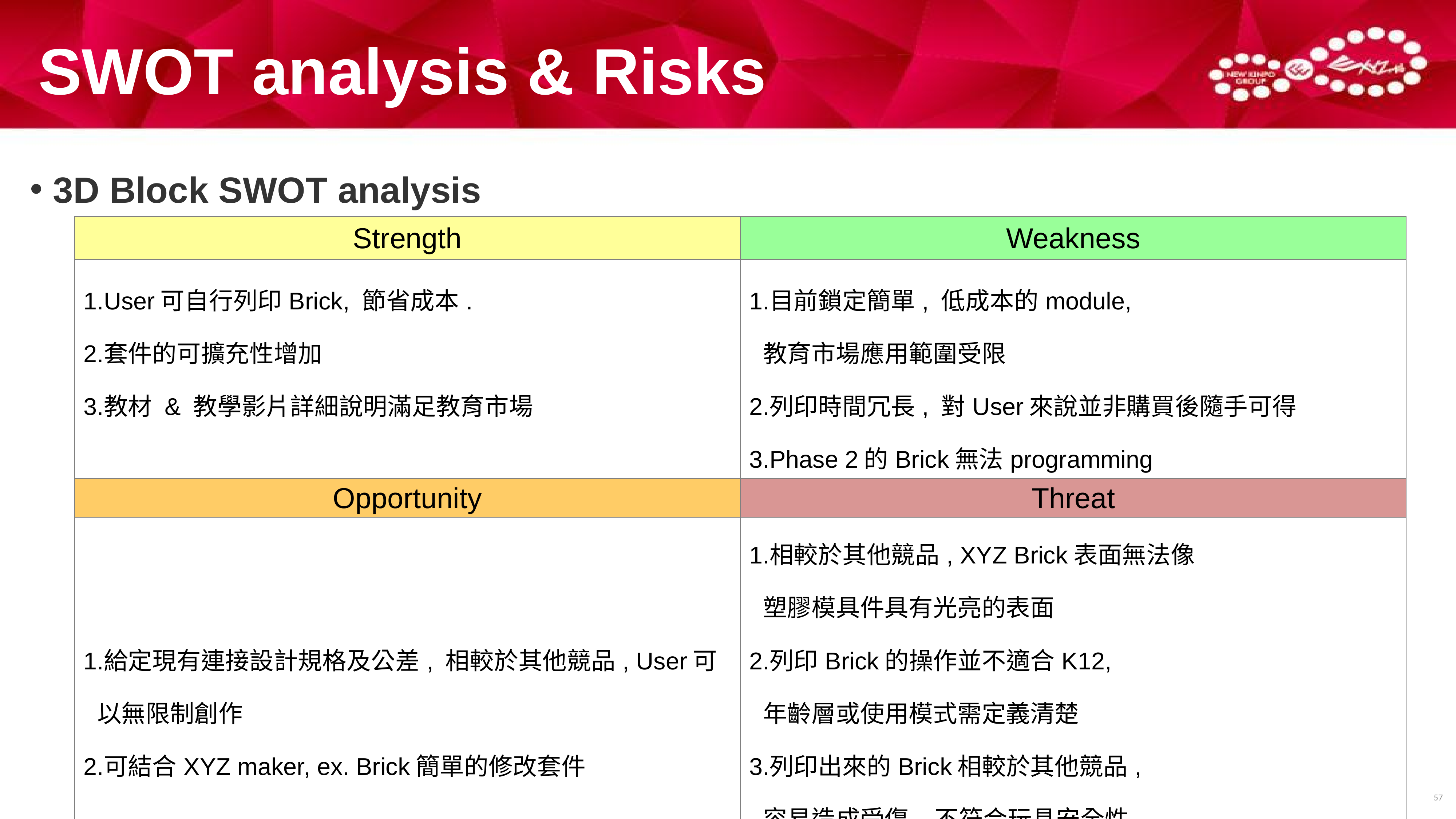

# SWOT analysis & Risks
 3D Block SWOT analysis

| Strength | Weakness |
| --- | --- |
| User可自行列印Brick, 節省成本. 套件的可擴充性增加 教材 & 教學影片詳細說明滿足教育市場 | 目前鎖定簡單, 低成本的module, 教育市場應用範圍受限 列印時間冗長, 對User來說並非購買後隨手可得 Phase 2的Brick無法programming |
| Opportunity | Threat |
| 給定現有連接設計規格及公差, 相較於其他競品, User可以無限制創作 可結合XYZ maker, ex. Brick簡單的修改套件 | 相較於其他競品, XYZ Brick表面無法像 塑膠模具件具有光亮的表面 列印Brick的操作並不適合K12, 年齡層或使用模式需定義清楚 列印出來的Brick相較於其他競品, 容易造成受傷, 不符合玩具安全性 受限於User組裝便利性, 無法追上Lego的小尺寸Brick |